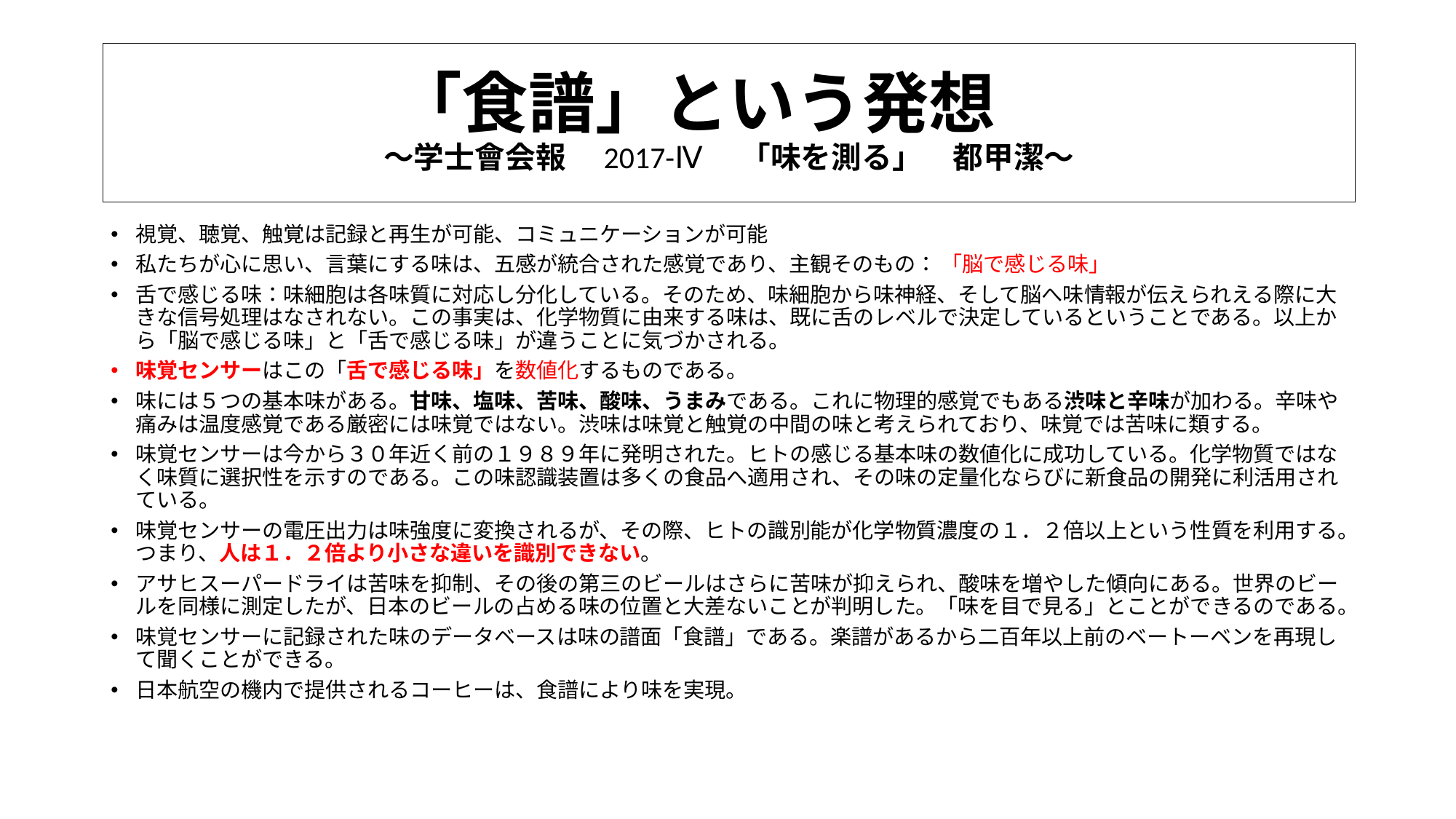

# 「食譜」という発想　 ～学士會会報　2017-Ⅳ　「味を測る」　都甲潔～
視覚、聴覚、触覚は記録と再生が可能、コミュニケーションが可能
私たちが心に思い、言葉にする味は、五感が統合された感覚であり、主観そのもの： 「脳で感じる味」
舌で感じる味：味細胞は各味質に対応し分化している。そのため、味細胞から味神経、そして脳へ味情報が伝えられえる際に大きな信号処理はなされない。この事実は、化学物質に由来する味は、既に舌のレベルで決定しているということである。以上から「脳で感じる味」と「舌で感じる味」が違うことに気づかされる。
味覚センサーはこの「舌で感じる味」を数値化するものである。
味には５つの基本味がある。甘味、塩味、苦味、酸味、うまみである。これに物理的感覚でもある渋味と辛味が加わる。辛味や痛みは温度感覚である厳密には味覚ではない。渋味は味覚と触覚の中間の味と考えられており、味覚では苦味に類する。
味覚センサーは今から３０年近く前の１９８９年に発明された。ヒトの感じる基本味の数値化に成功している。化学物質ではなく味質に選択性を示すのである。この味認識装置は多くの食品へ適用され、その味の定量化ならびに新食品の開発に利活用されている。
味覚センサーの電圧出力は味強度に変換されるが、その際、ヒトの識別能が化学物質濃度の１．２倍以上という性質を利用する。つまり、人は１．２倍より小さな違いを識別できない。
アサヒスーパードライは苦味を抑制、その後の第三のビールはさらに苦味が抑えられ、酸味を増やした傾向にある。世界のビールを同様に測定したが、日本のビールの占める味の位置と大差ないことが判明した。「味を目で見る」とことができるのである。
味覚センサーに記録された味のデータベースは味の譜面「食譜」である。楽譜があるから二百年以上前のベートーベンを再現して聞くことができる。
日本航空の機内で提供されるコーヒーは、食譜により味を実現。